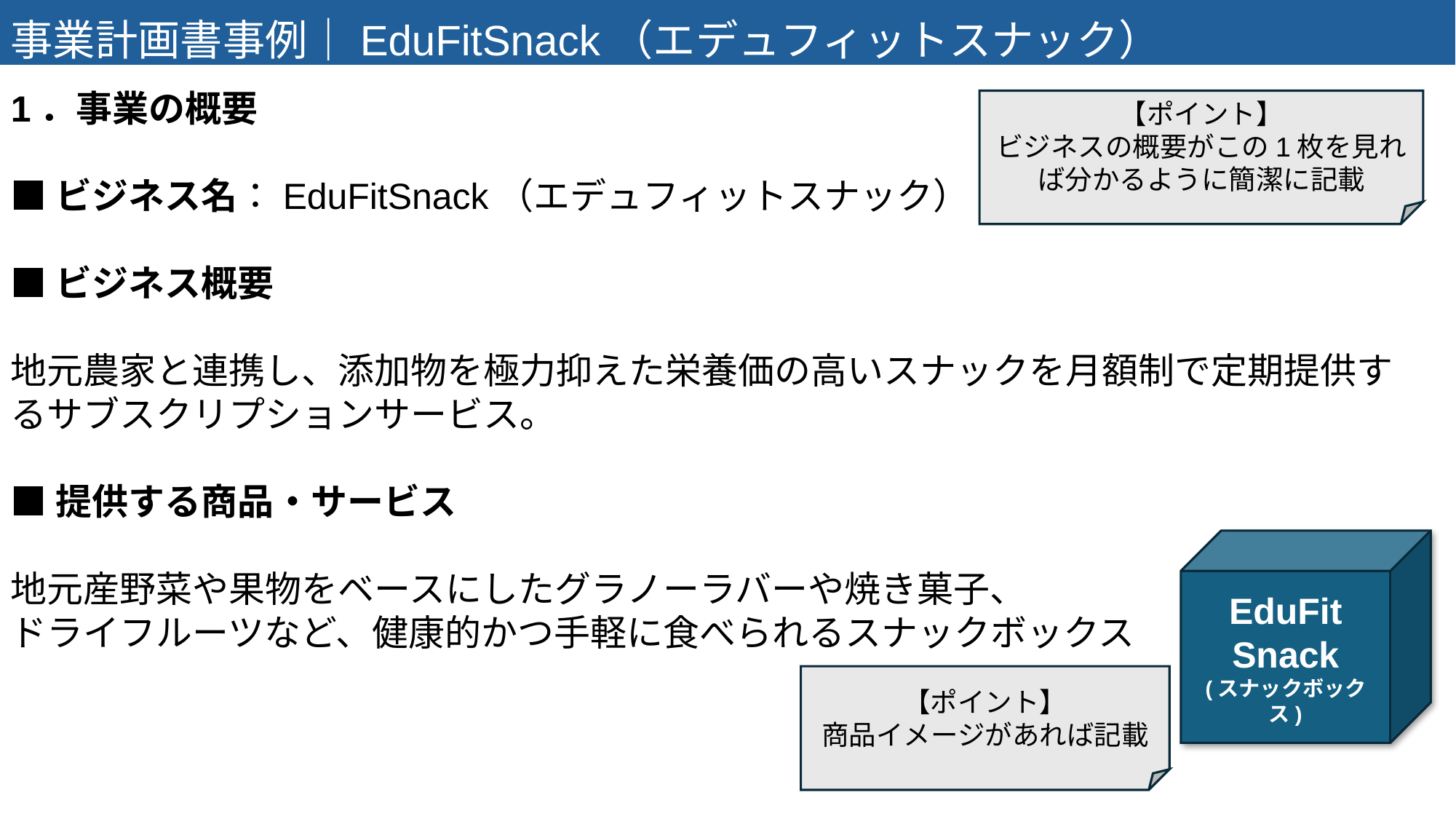

事業計画書事例｜EduFitSnack（エデュフィットスナック）
1．事業の概要
■ビジネス名：EduFitSnack（エデュフィットスナック）
■ビジネス概要

地元農家と連携し、添加物を極力抑えた栄養価の高いスナックを月額制で定期提供するサブスクリプションサービス。
■提供する商品・サービス

地元産野菜や果物をベースにしたグラノーラバーや焼き菓子、
ドライフルーツなど、健康的かつ手軽に食べられるスナックボックス
【ポイント】
ビジネスの概要がこの1枚を見れば分かるように簡潔に記載
EduFit
Snack
(スナックボックス)
【ポイント】
商品イメージがあれば記載